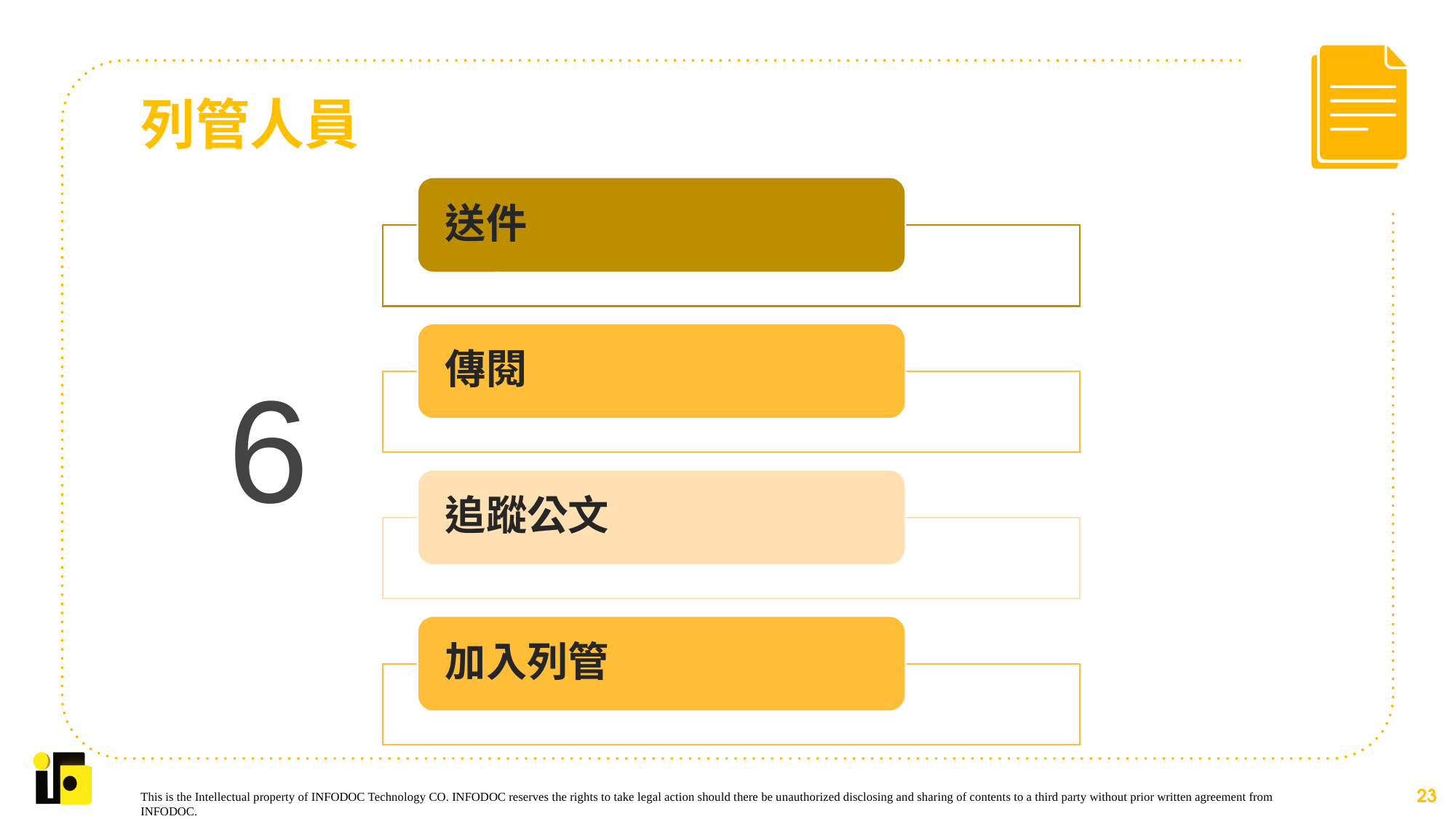

列管人員
送件
傳閱
追蹤公文
加入列管
6
23